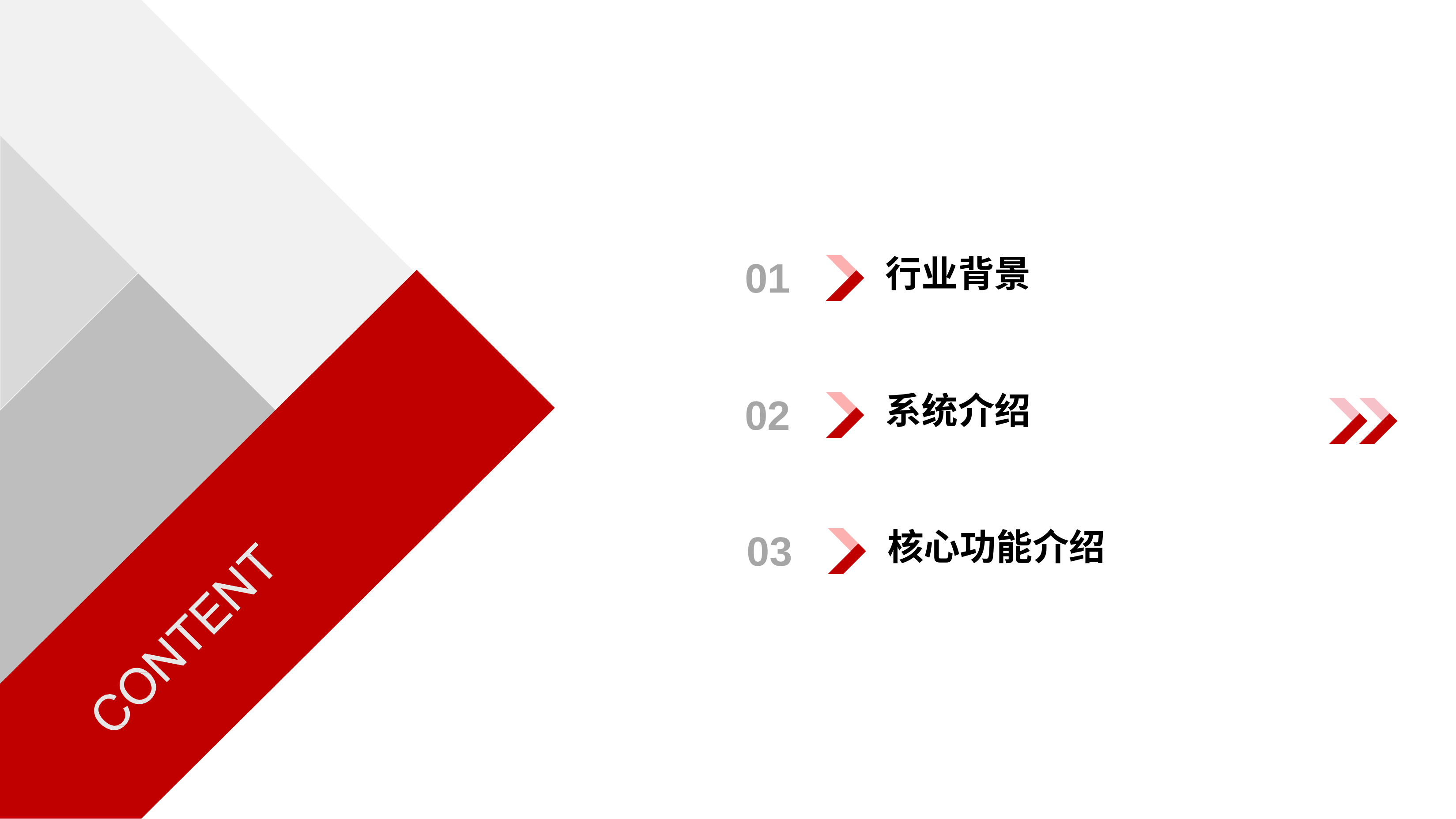

# 行业背景
01

系统介绍
02

核心功能介绍
03